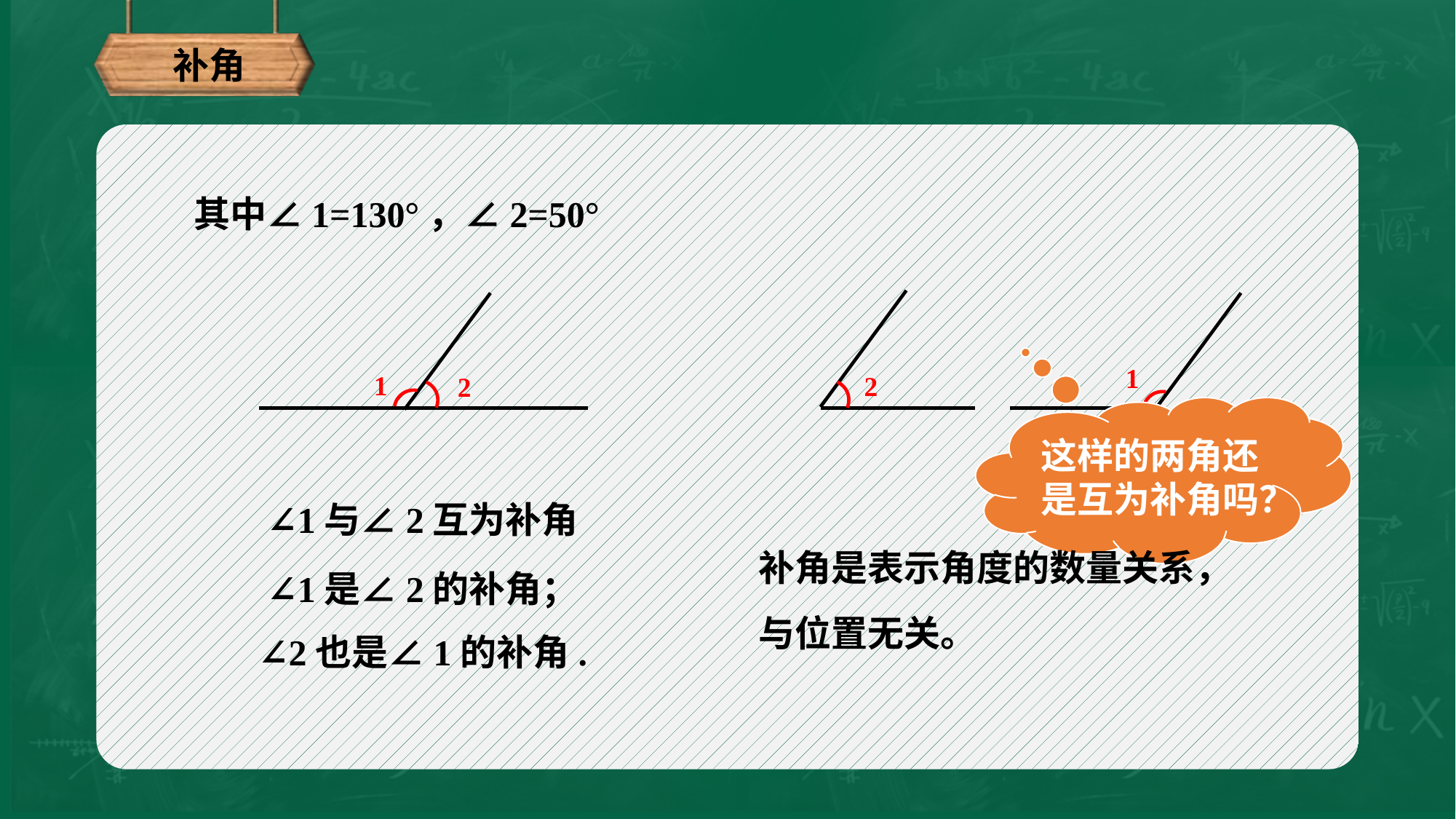

补角
其中∠1=130°，∠2=50°
1
2

1
2

这样的两角还是互为补角吗？
∠1与∠2互为补角
补角是表示角度的数量关系，与位置无关。
∠1是∠2的补角；
∠2也是∠1的补角.